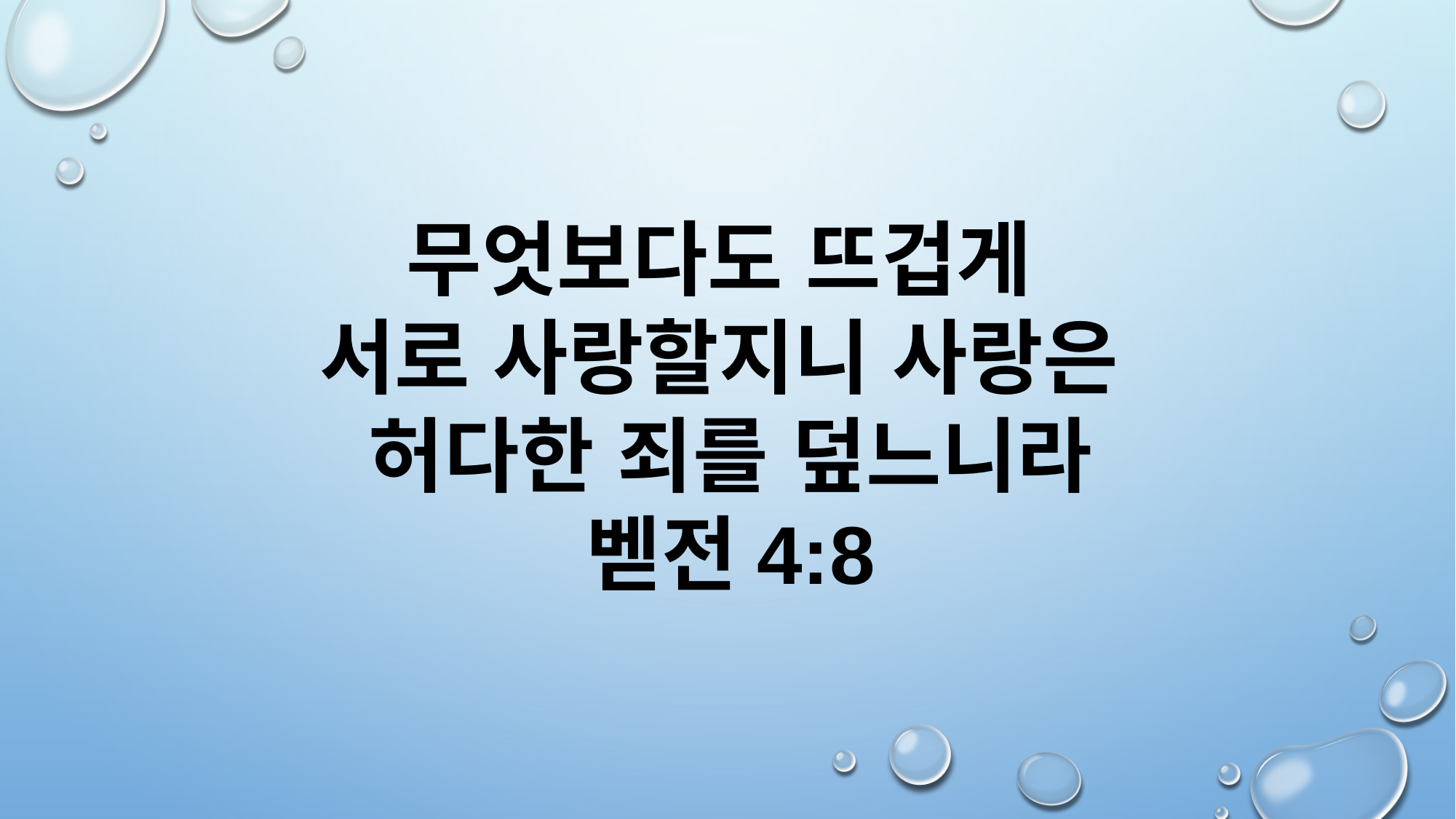

무엇보다도 뜨겁게
서로 사랑할지니 사랑은
허다한 죄를 덮느니라
벧전4:8